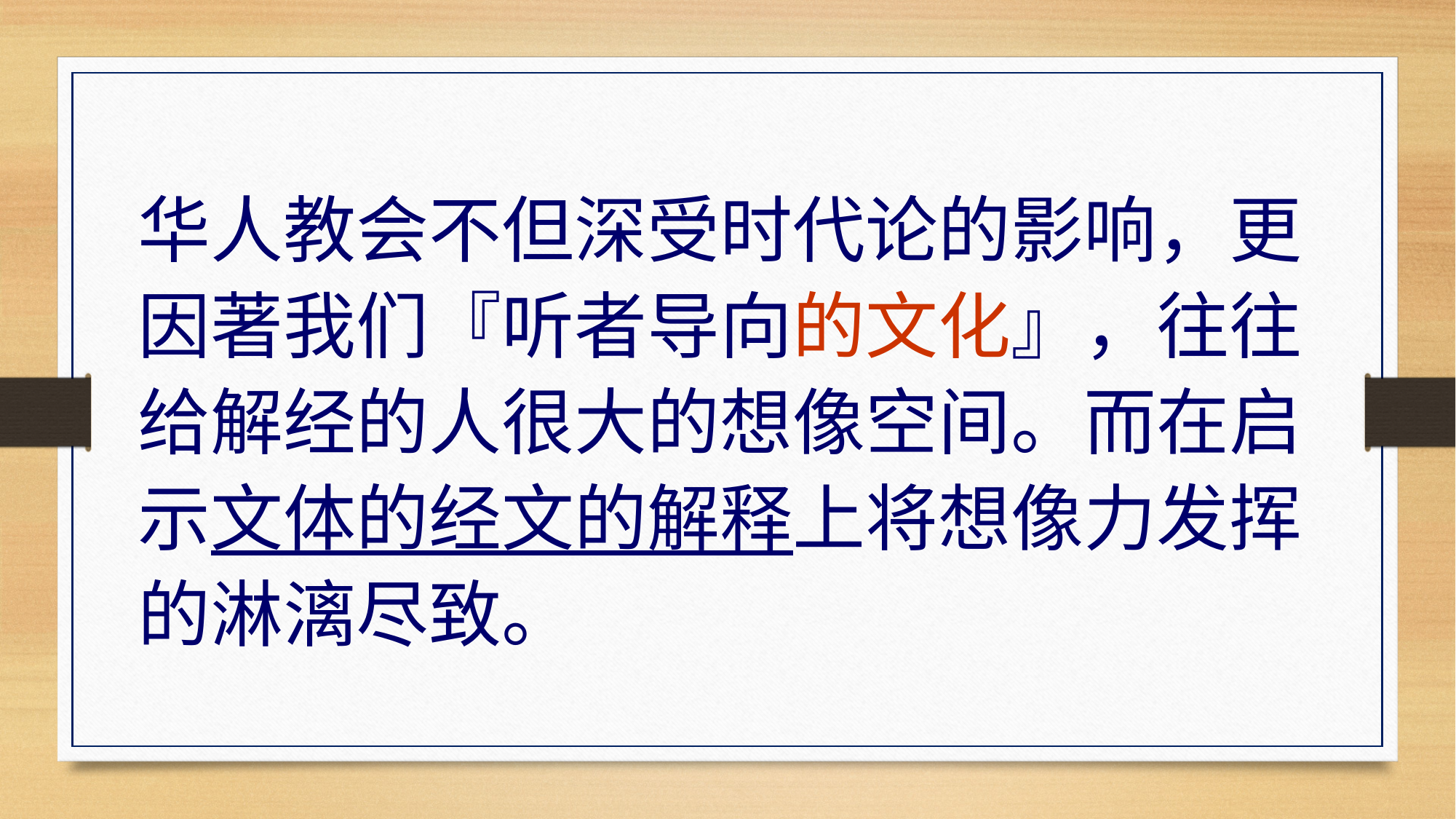

华人教会不但深受时代论的影响，更因著我们『听者导向的文化』，往往给解经的人很大的想像空间。而在启示文体的经文的解释上将想像力发挥的淋漓尽致。